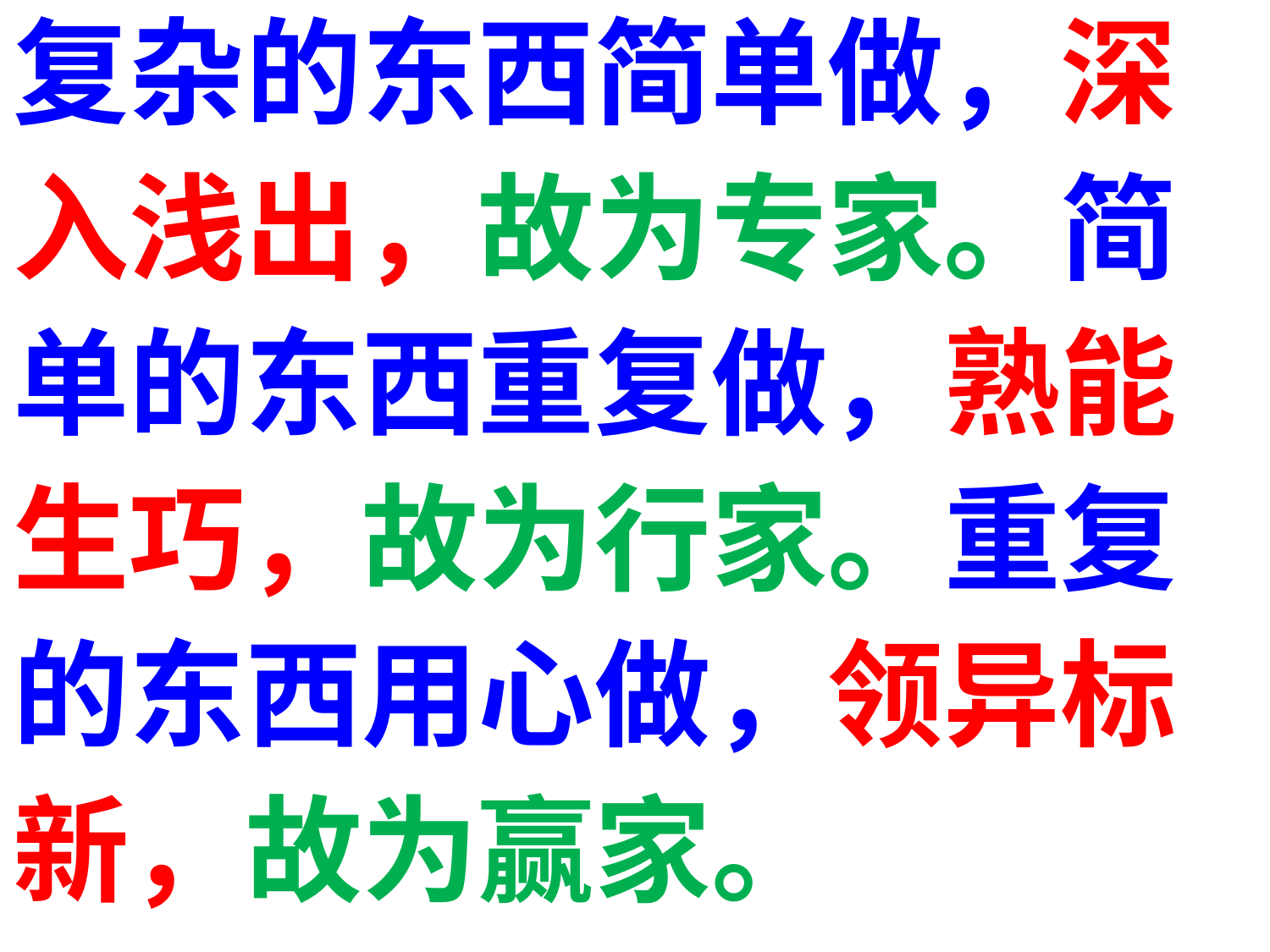

复杂的东西简单做，深
入浅出，故为专家。简
单的东西重复做，熟能
生巧，故为行家。重复
的东西用心做，领异标
新，故为赢家。